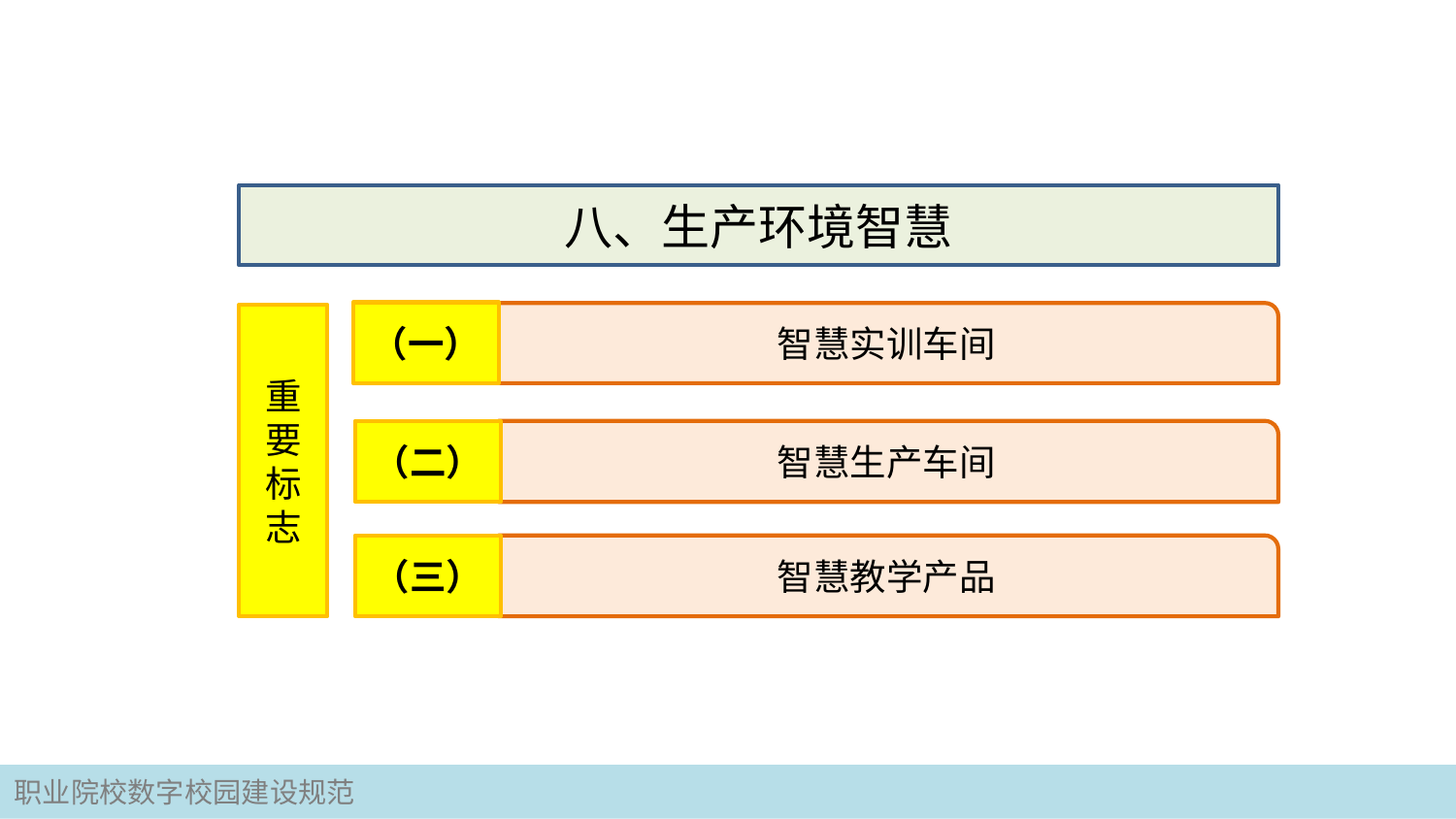

八、生产环境智慧
（一）
智慧实训车间
重要标志
智慧生产车间
（二）
（三）
智慧教学产品
职业院校数字校园建设规范